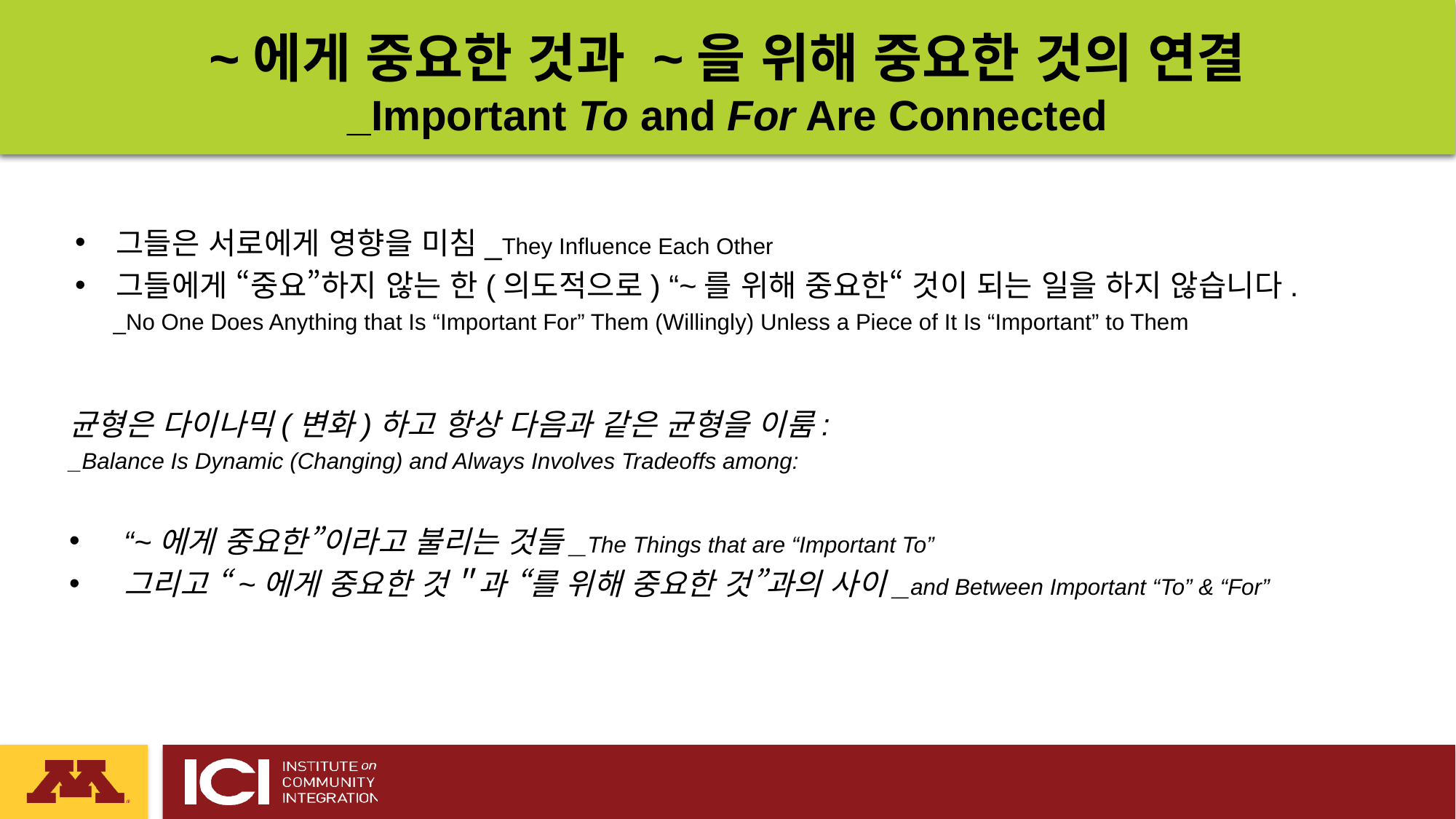

~에게 중요한 것과 ~을 위해 중요한 것의 연결
_Important To and For Are Connected
그들은 서로에게 영향을 미침_They Influence Each Other
그들에게 “중요”하지 않는 한(의도적으로) “~를 위해 중요한“ 것이 되는 일을 하지 않습니다.
      _No One Does Anything that Is “Important For” Them (Willingly) Unless a Piece of It Is “Important” to Them
균형은 다이나믹(변화)하고 항상 다음과 같은 균형을 이룸:
_Balance Is Dynamic (Changing) and Always Involves Tradeoffs among:

“~에게 중요한”이라고 불리는 것들_The Things that are “Important To”
그리고 “~에게 중요한 것＂과 “를 위해 중요한 것”과의 사이_and Between Important “To” & “For”